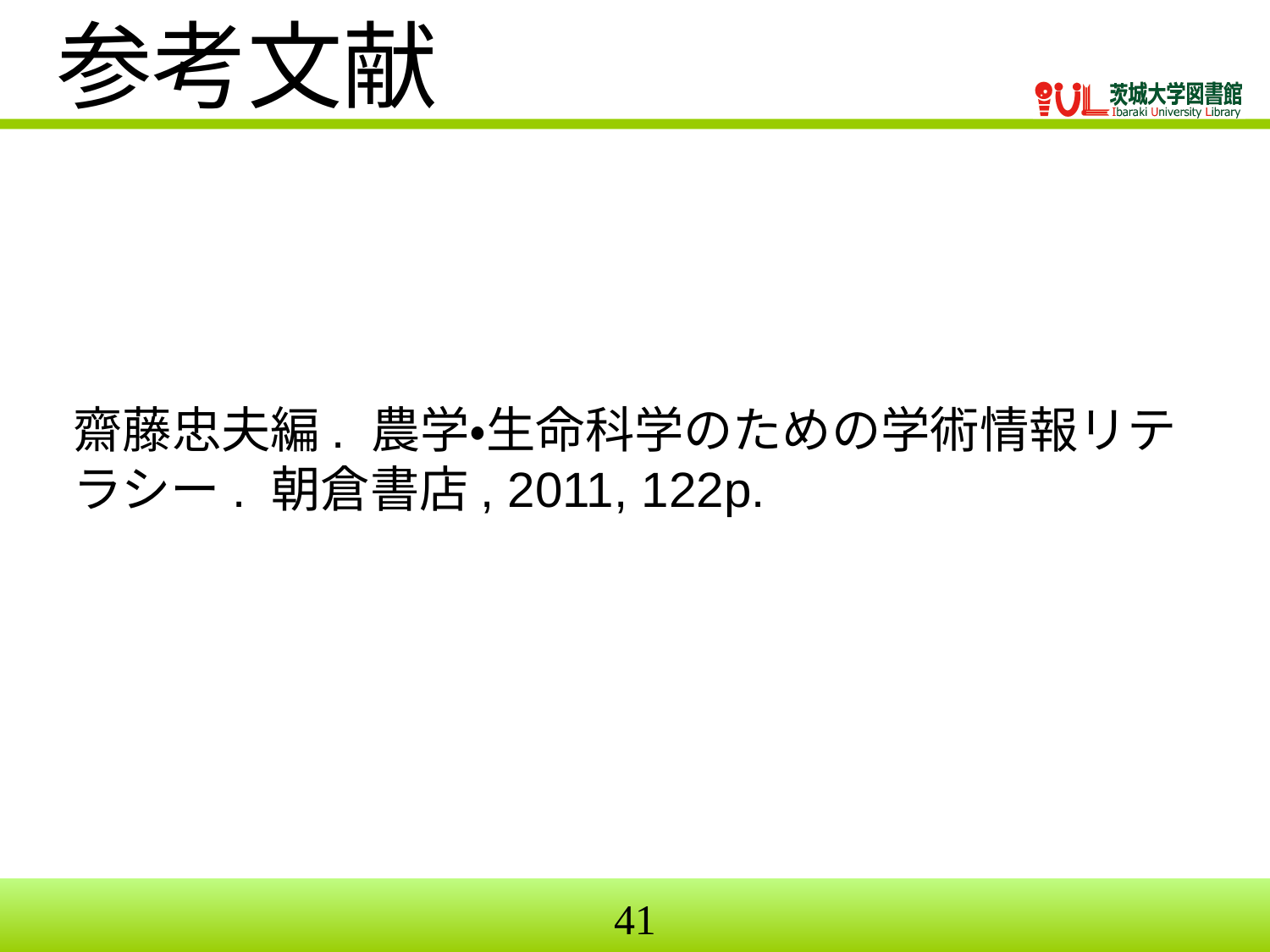

参考文献

齋藤忠夫編. 農学・生命科学のための学術情報リテラシー. 朝倉書店, 2011, 122p.